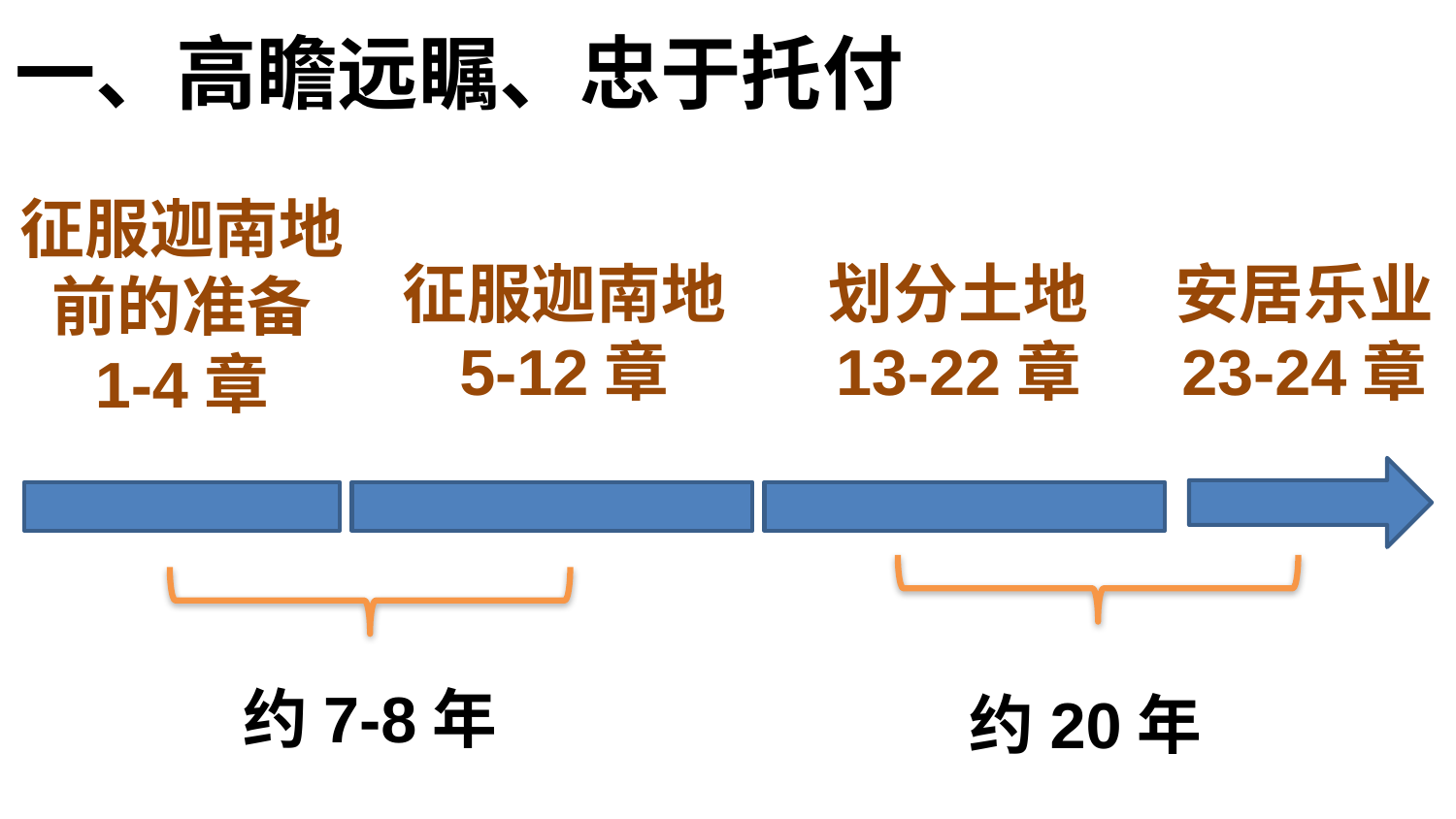

一、高瞻远瞩、忠于托付

征服迦南地前的准备
1-4章
# 征服迦南地 5-12章
划分土地
13-22章
安居乐业
23-24章

约7-8年
约20年